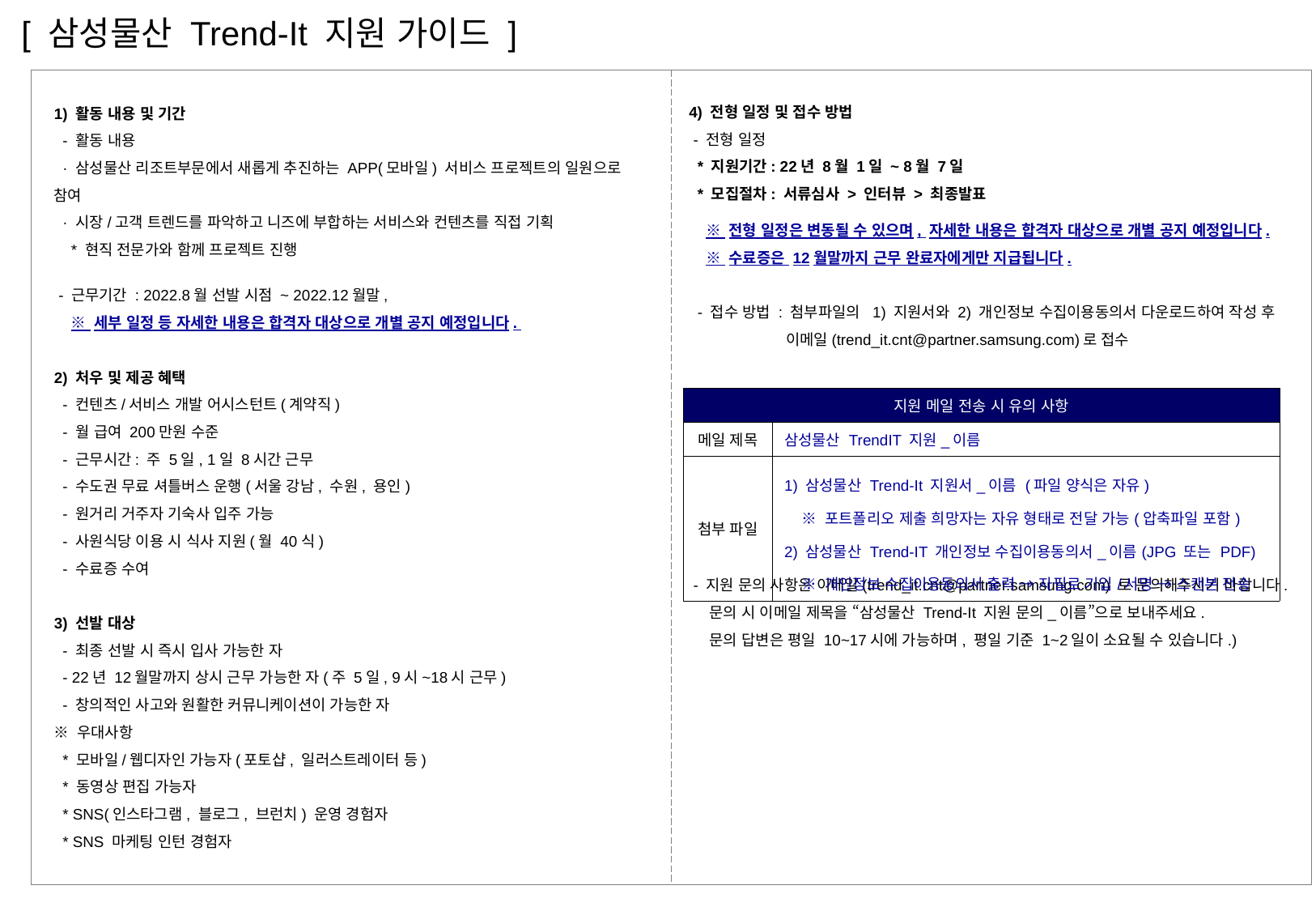

# [ 삼성물산 Trend-It 지원 가이드 ]

4) 전형 일정 및 접수 방법
 - 전형 일정
  * 지원기간: 22년 8월 1일 ~ 8월 7일
  * 모집절차: 서류심사 > 인터뷰 > 최종발표
    ※ 전형 일정은 변동될 수 있으며, 자세한 내용은 합격자 대상으로 개별 공지 예정입니다.
    ※ 수료증은 12월말까지 근무 완료자에게만 지급됩니다.

  - 접수 방법 : 첨부파일의  1) 지원서와 2) 개인정보 수집이용동의서 다운로드하여 작성 후
                      이메일(trend_it.cnt@partner.samsung.com)로 접수

 - 지원 문의 사항은 이메일(trend_it.cnt@partner.samsung.com) 로 문의해주시기 바랍니다.
    문의 시 이메일 제목을 “삼성물산 Trend-It 지원 문의_이름”으로 보내주세요.
    문의 답변은 평일 10~17시에 가능하며, 평일 기준 1~2일이 소요될 수 있습니다.)
1) 활동 내용 및 기간
  - 활동 내용
  · 삼성물산 리조트부문에서 새롭게 추진하는 APP(모바일) 서비스 프로젝트의 일원으로 참여
  · 시장/고객 트렌드를 파악하고 니즈에 부합하는 서비스와 컨텐츠를 직접 기획
    * 현직 전문가와 함께 프로젝트 진행

 - 근무기간 : 2022.8월 선발 시점 ~ 2022.12월말,
    ※ 세부 일정 등 자세한 내용은 합격자 대상으로 개별 공지 예정입니다.

2) 처우 및 제공 혜택
  - 컨텐츠/서비스 개발 어시스턴트(계약직)
  - 월 급여 200만원 수준
  - 근무시간: 주 5일, 1일 8시간 근무
  - 수도권 무료 셔틀버스 운행(서울 강남, 수원, 용인)
  - 원거리 거주자 기숙사 입주 가능
  - 사원식당 이용 시 식사 지원(월 40식)
  - 수료증 수여

3) 선발 대상
  - 최종 선발 시 즉시 입사 가능한 자
  - 22년 12월말까지 상시 근무 가능한 자(주 5일, 9시~18시 근무)
  - 창의적인 사고와 원활한 커뮤니케이션이 가능한 자
※ 우대사항
  * 모바일/웹디자인 가능자(포토샵, 일러스트레이터 등)
  * 동영상 편집 가능자
  * SNS(인스타그램, 블로그, 브런치) 운영 경험자
  * SNS 마케팅 인턴 경험자

| 지원 메일 전송 시 유의 사항 |  |
| --- | --- |
| 메일 제목 | 삼성물산 TrendIT 지원\_이름 |
| 첨부 파일 | 1) 삼성물산 Trend-It 지원서\_이름 (파일 양식은 자유) ※ 포트폴리오 제출 희망자는 자유 형태로 전달 가능(압축파일 포함) 2) 삼성물산 Trend-IT 개인정보 수집이용동의서\_이름(JPG 또는 PDF) ※ 개인정보 수집이용동의서 출력 → 자필로 기입/서명 → 스캔본 전송 |